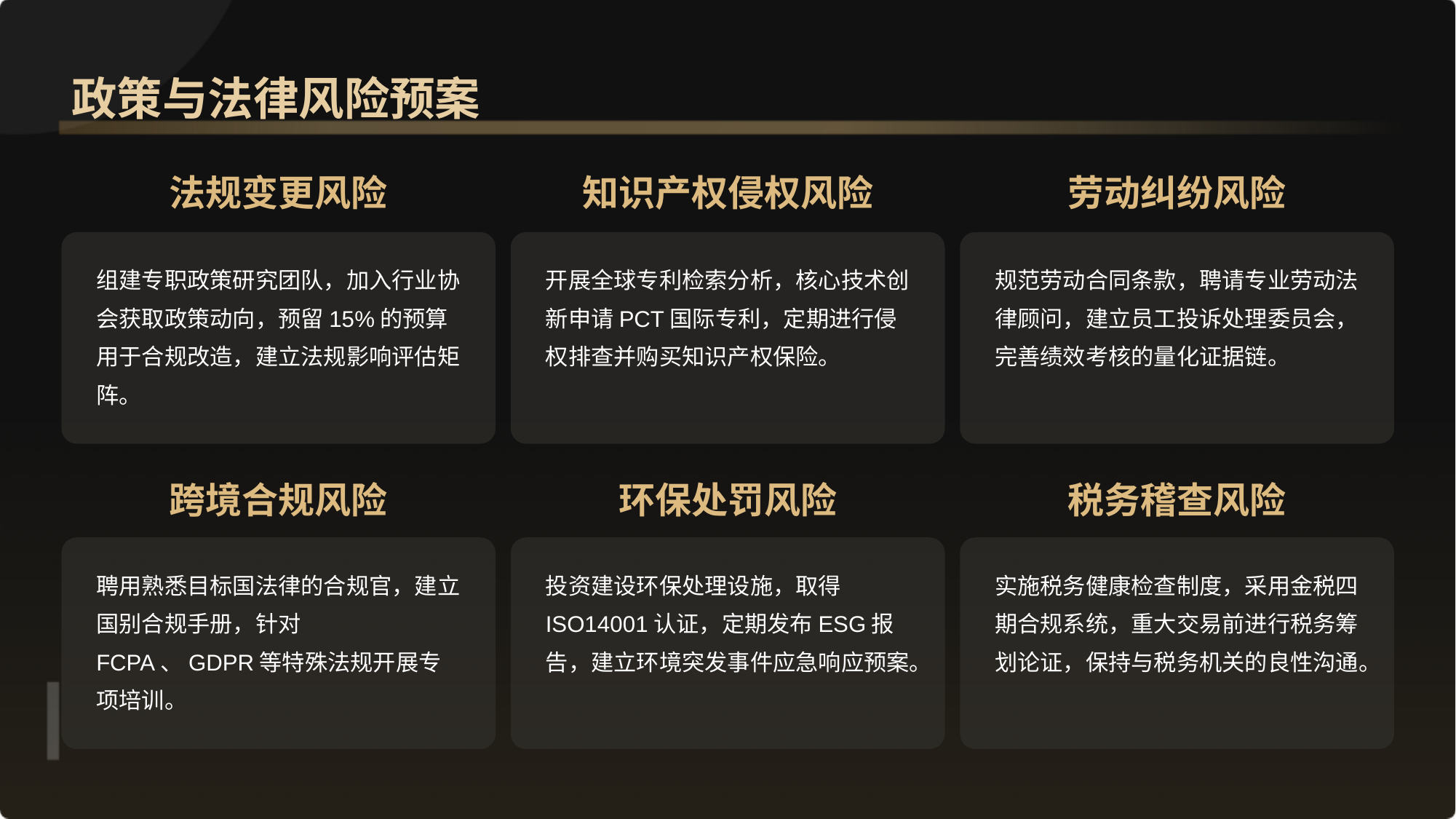

政策与法律风险预案
法规变更风险
知识产权侵权风险
劳动纠纷风险

组建专职政策研究团队，加入行业协会获取政策动向，预留15%的预算用于合规改造，建立法规影响评估矩阵。
开展全球专利检索分析，核心技术创新申请PCT国际专利，定期进行侵权排查并购买知识产权保险。
规范劳动合同条款，聘请专业劳动法律顾问，建立员工投诉处理委员会，完善绩效考核的量化证据链。
跨境合规风险
环保处罚风险
税务稽查风险

聘用熟悉目标国法律的合规官，建立国别合规手册，针对FCPA、GDPR等特殊法规开展专项培训。
投资建设环保处理设施，取得ISO14001认证，定期发布ESG报告，建立环境突发事件应急响应预案。
实施税务健康检查制度，采用金税四期合规系统，重大交易前进行税务筹划论证，保持与税务机关的良性沟通。